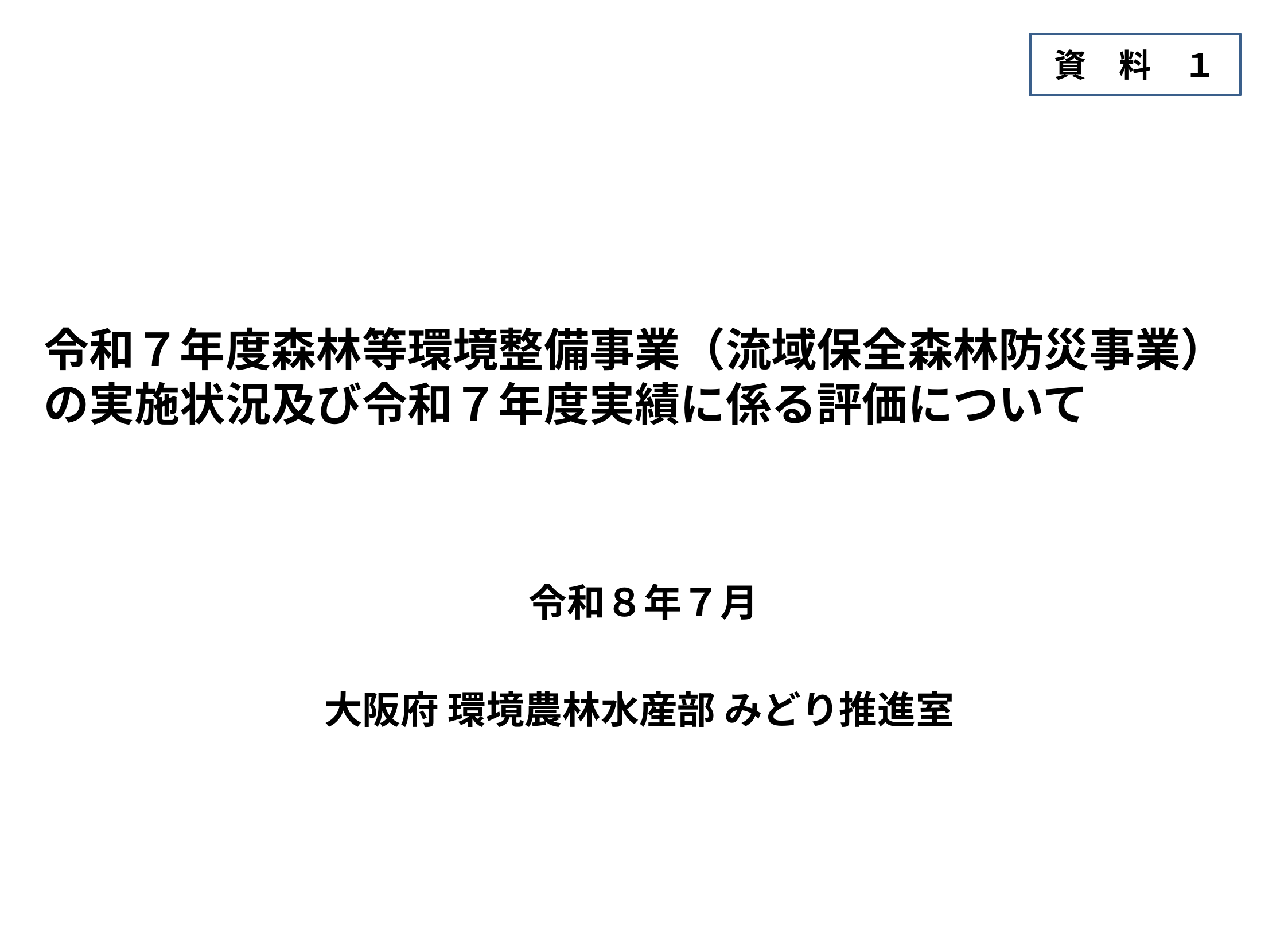

資　料　１
令和７年度森林等環境整備事業（流域保全森林防災事業）の実施状況及び令和７年度実績に係る評価について

令和８年７月

大阪府 環境農林水産部 みどり推進室